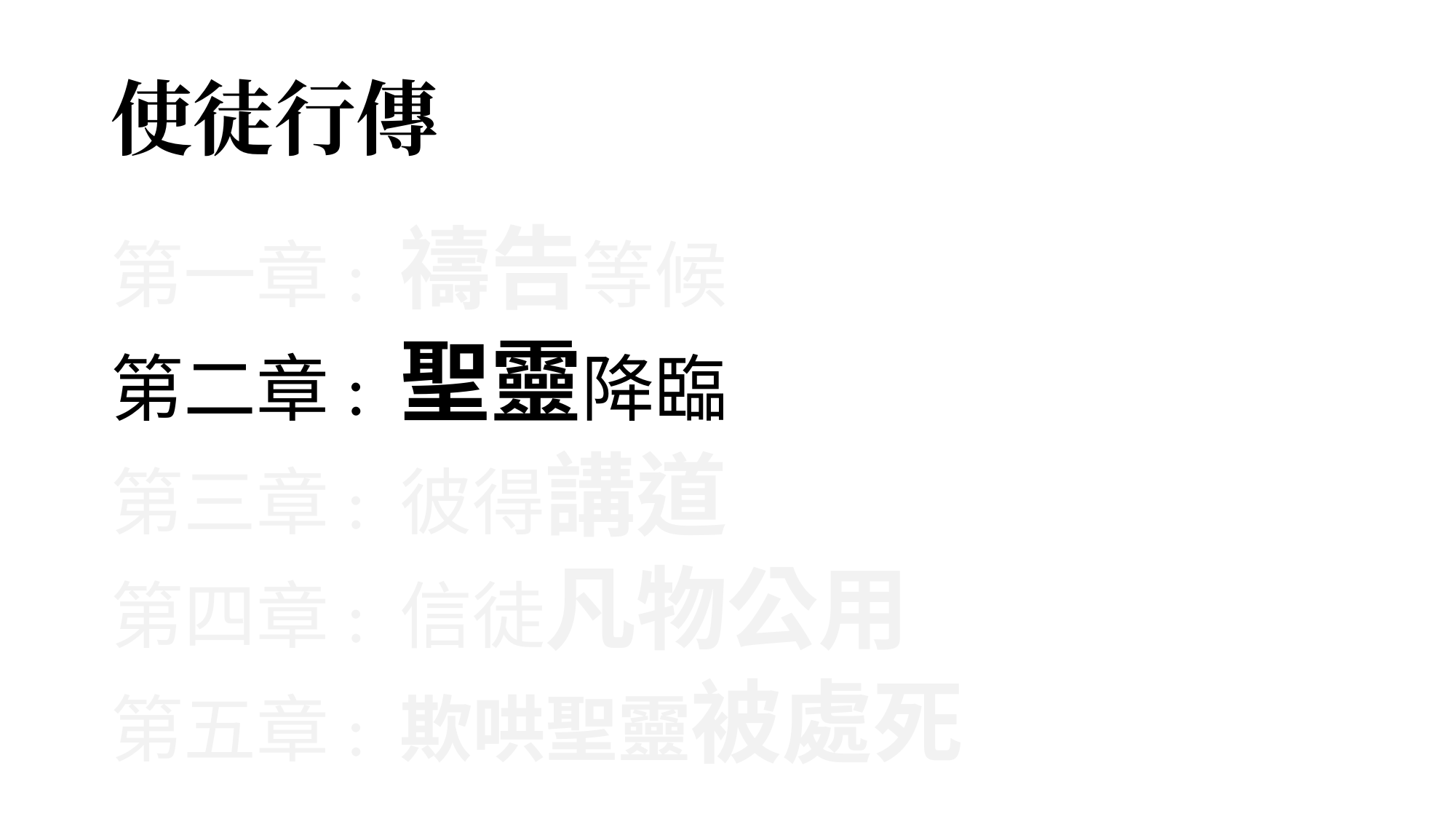

# 使徒行傳
第一章: 禱告等候
第二章: 聖靈降臨
第三章: 彼得講道
第四章: 信徒凡物公用
第五章: 欺哄聖靈被處死